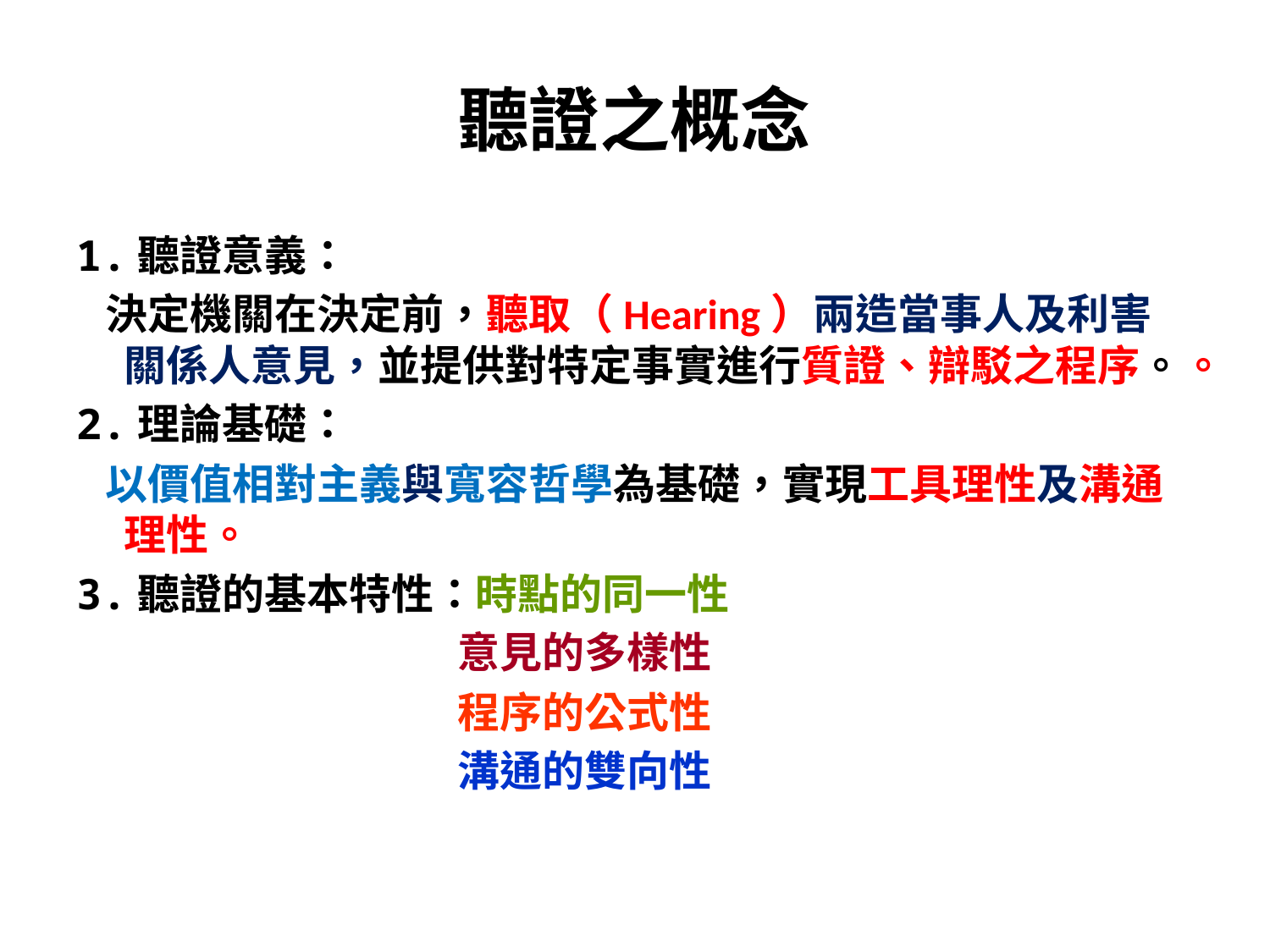

# 聽證之概念
1.聽證意義：
  決定機關在決定前，聽取（Hearing）兩造當事人及利害關係人意見，並提供對特定事實進行質證、辯駁之程序。。
2.理論基礎：
  以價值相對主義與寬容哲學為基礎，實現工具理性及溝通理性。
3.聽證的基本特性：時點的同一性
                                       意見的多樣性
                                       程序的公式性
                                       溝通的雙向性